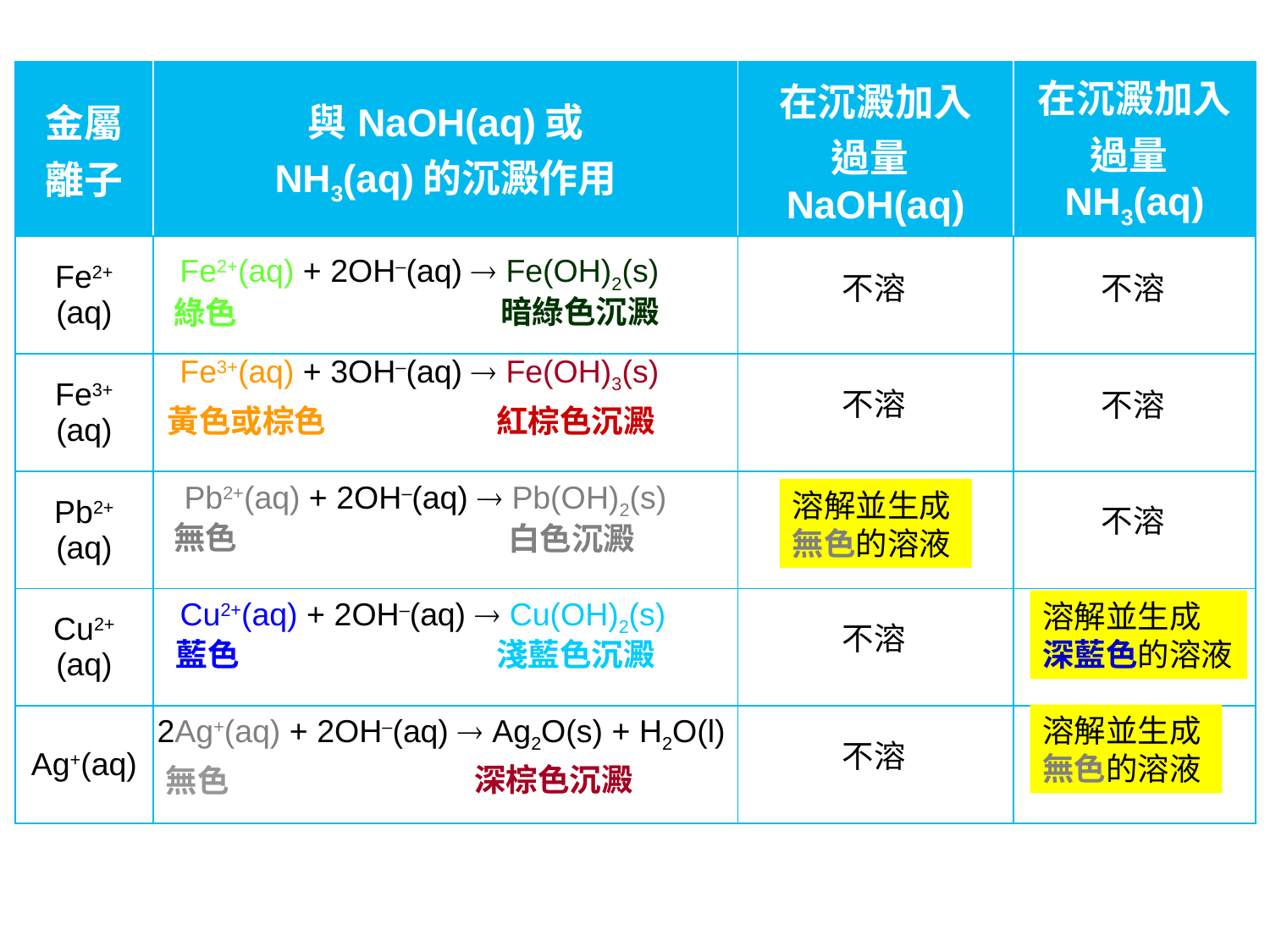

| 金屬 離子 | 與NaOH(aq)或 NH3(aq)的沉澱作用 | 在沉澱加入 過量NaOH(aq) | 在沉澱加入 過量NH3(aq) |
| --- | --- | --- | --- |
| Fe2+(aq) |  |  |  |
| Fe3+(aq) |  |  |  |
| Pb2+(aq) |  |  |  |
| Cu2+(aq) |  |  |  |
| Ag+(aq) |  |  |  |
Fe2+(aq) + 2OH–(aq) → Fe(OH)2(s)
不溶
不溶
暗綠色沉澱
綠色
Fe3+(aq) + 3OH–(aq) → Fe(OH)3(s)
不溶
不溶
黃色或棕色
紅棕色沉澱
Pb2+(aq) + 2OH–(aq) → Pb(OH)2(s)
溶解並生成
無色的溶液
不溶
無色
白色沉澱
Cu2+(aq) + 2OH–(aq) → Cu(OH)2(s)
溶解並生成
深藍色的溶液
不溶
淺藍色沉澱
藍色
2Ag+(aq) + 2OH–(aq) → Ag2O(s) + H2O(l)
溶解並生成
無色的溶液
不溶
深棕色沉澱
無色